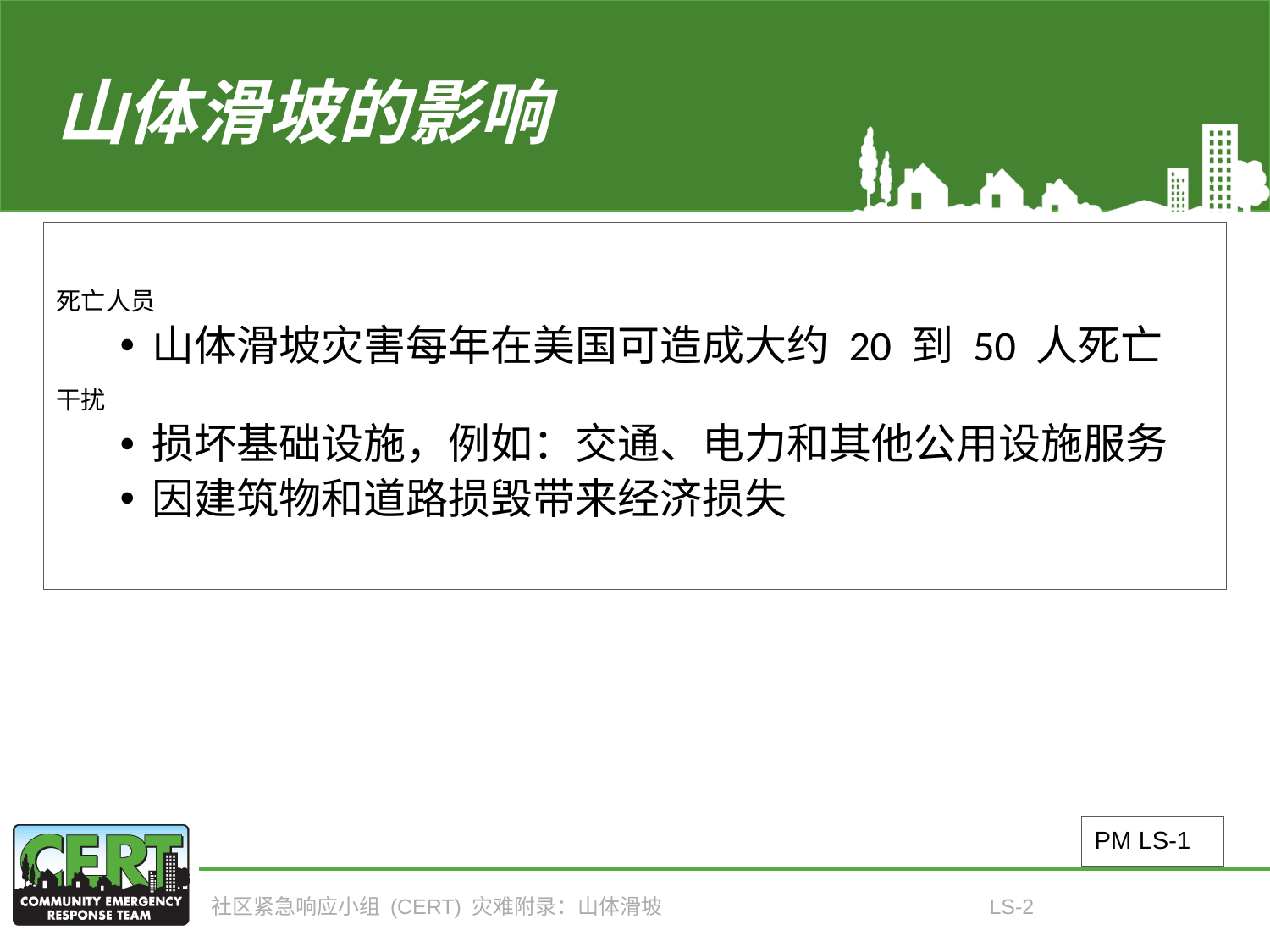

# 山体滑坡的影响
死亡人员
山体滑坡灾害每年在美国可造成大约 20 到 50 人死亡
干扰
损坏基础设施，例如：交通、电力和其他公用设施服务
因建筑物和道路损毁带来经济损失
PM LS-1
社区紧急响应小组 (CERT) 灾难附录：山体滑坡
LS-2